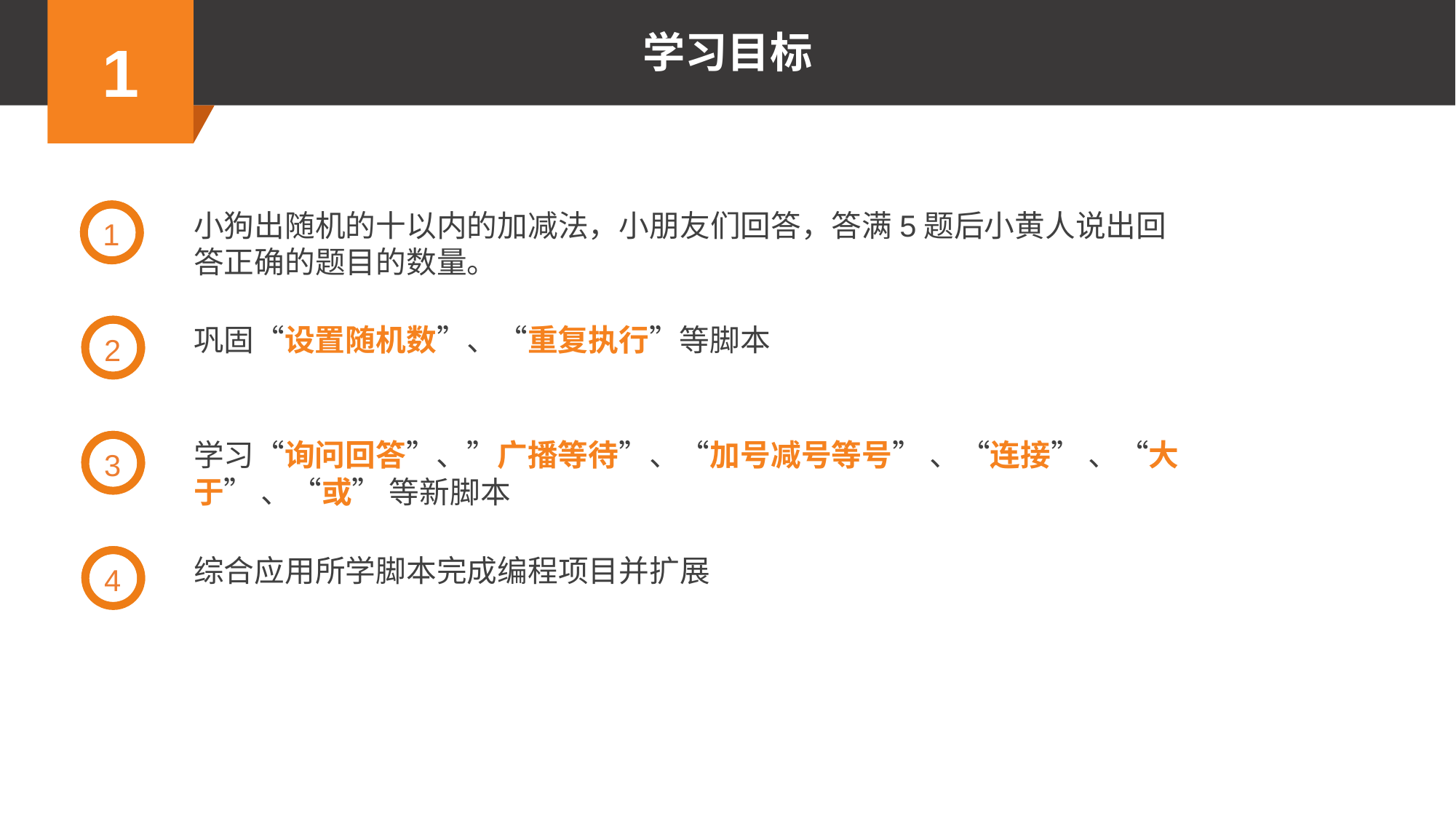

1
小狗出随机的十以内的加减法，小朋友们回答，答满5题后小黄人说出回答正确的题目的数量。

2
巩固“设置随机数”、“重复执行”等脚本

3
学习“询问回答”、”广播等待”、“加号减号等号” 、“连接” 、“大于” 、“或” 等新脚本

4
综合应用所学脚本完成编程项目并扩展